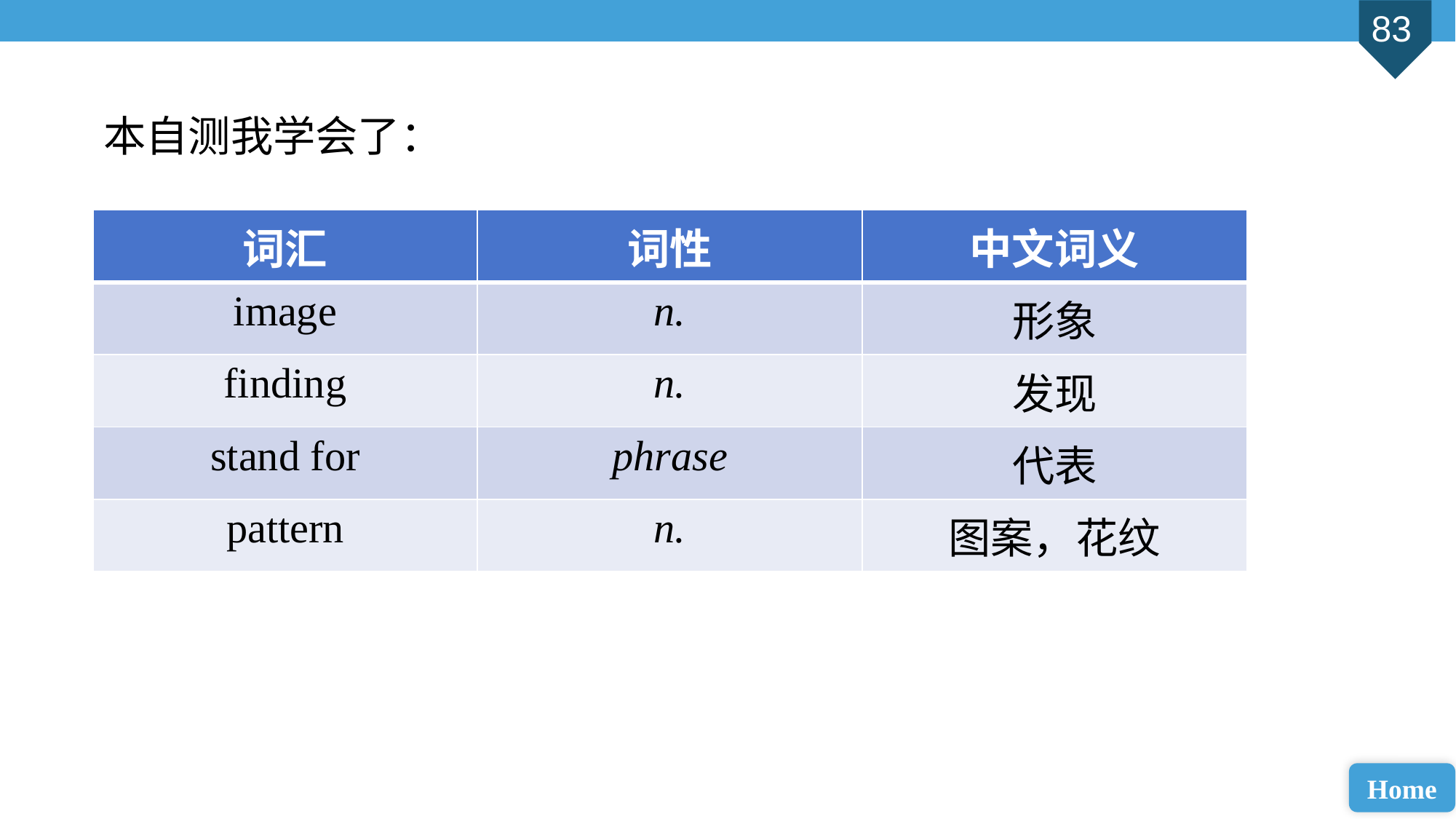

本自测我学会了：
| 词汇 | 词性 | 中文词义 |
| --- | --- | --- |
| image | n. | 形象 |
| finding | n. | 发现 |
| stand for | phrase | 代表 |
| pattern | n. | 图案，花纹 |